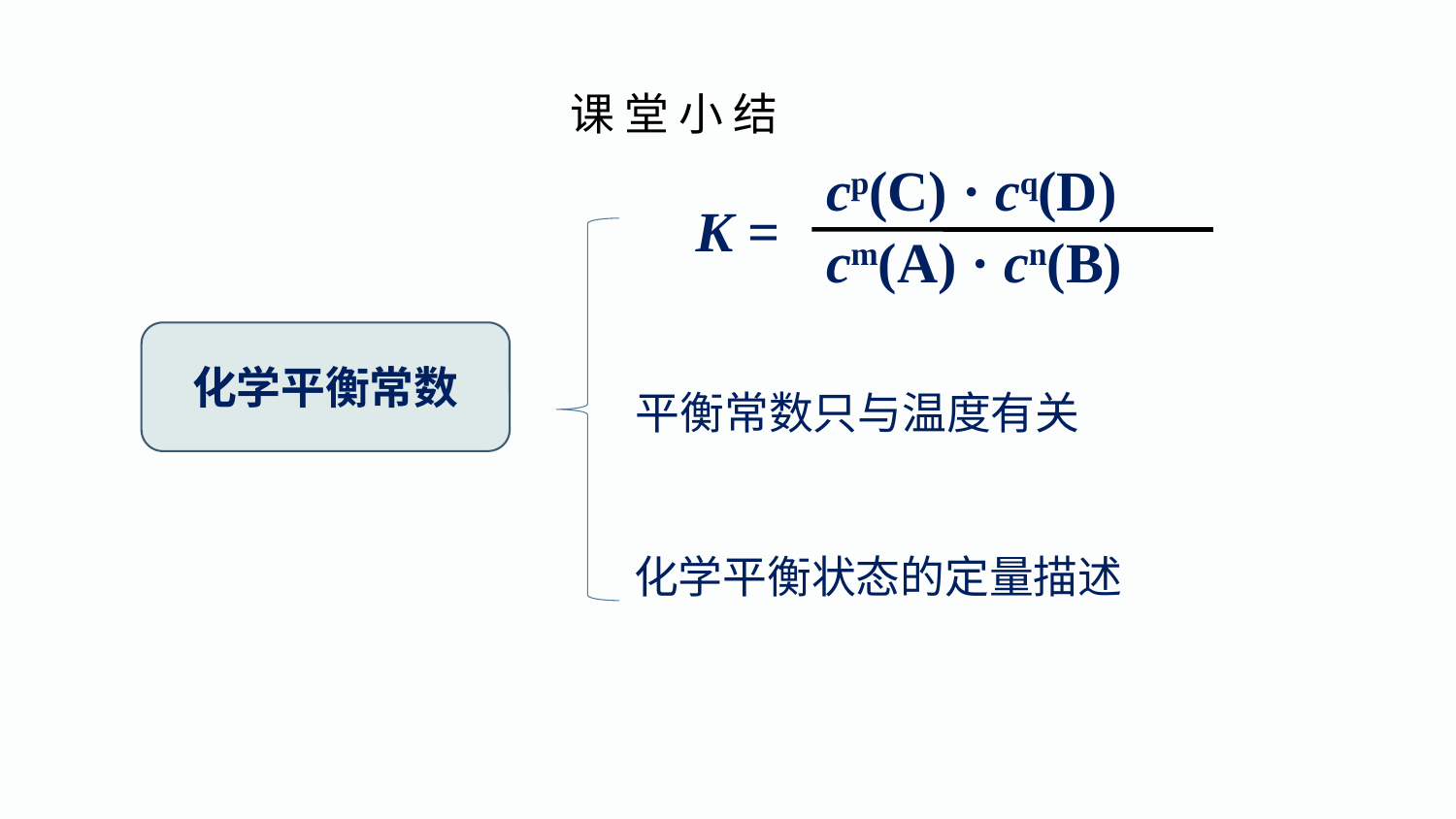

课 堂 小 结
cp(C) · cq(D)
K =
cm(A) · cn(B)

化学平衡常数
平衡常数只与温度有关
化学平衡状态的定量描述